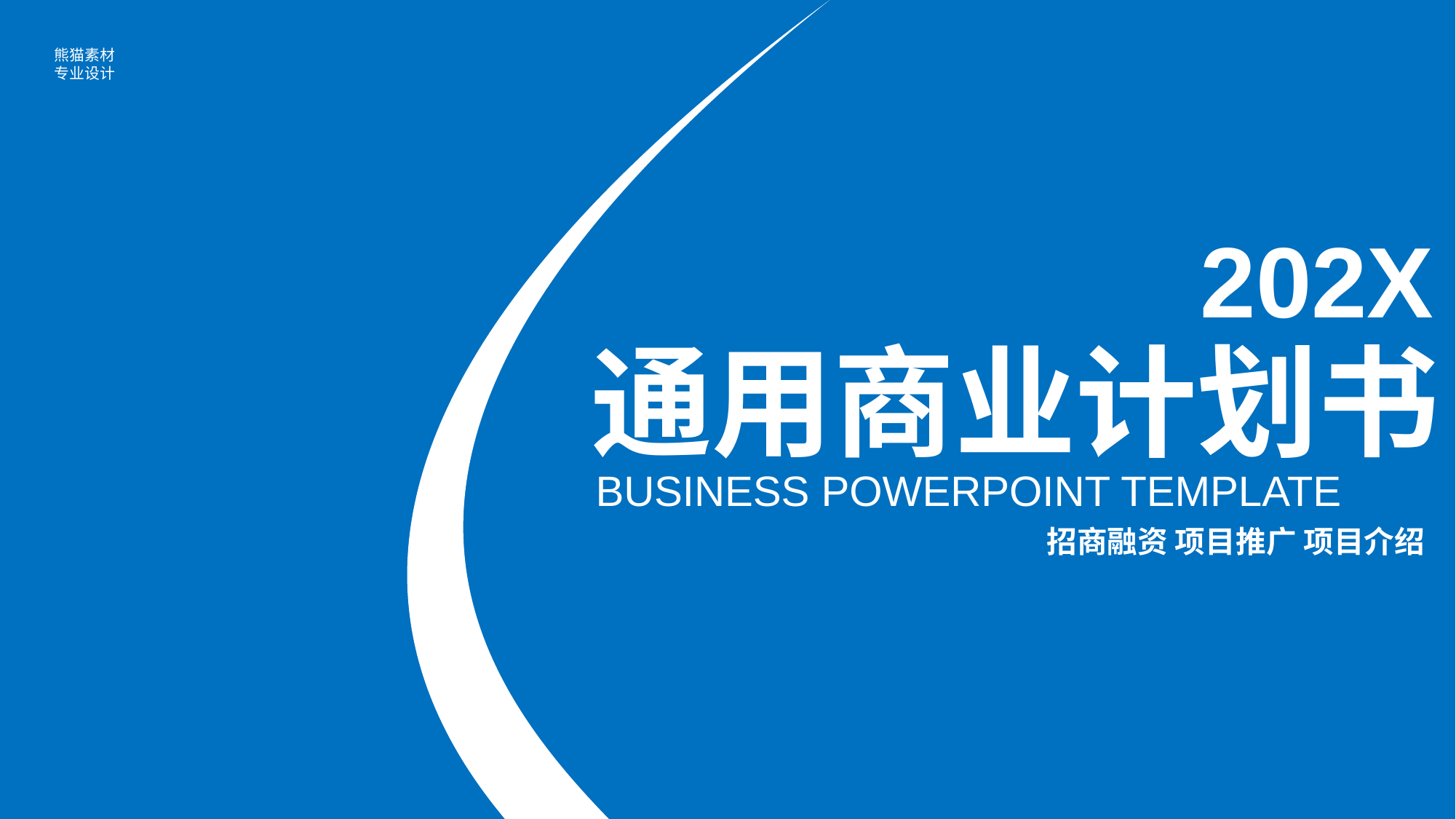

熊猫素材
专业设计
202X
通用商业计划书
BUSINESS POWERPOINT TEMPLATE
招商融资 项目推广 项目介绍